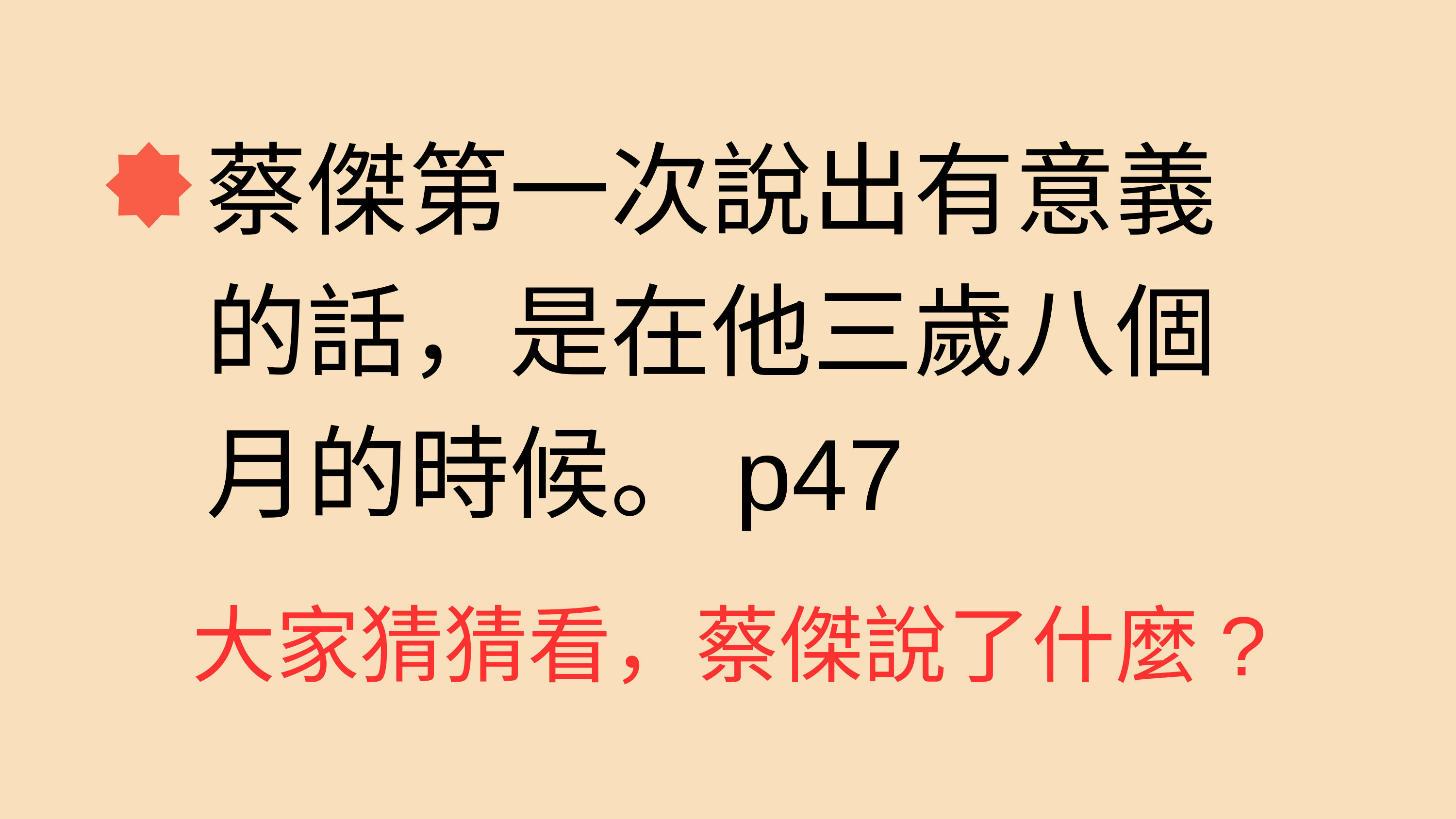

蔡傑第一次說出有意義的話，是在他三歲八個月的時候。p47

大家猜猜看，蔡傑說了什麼?